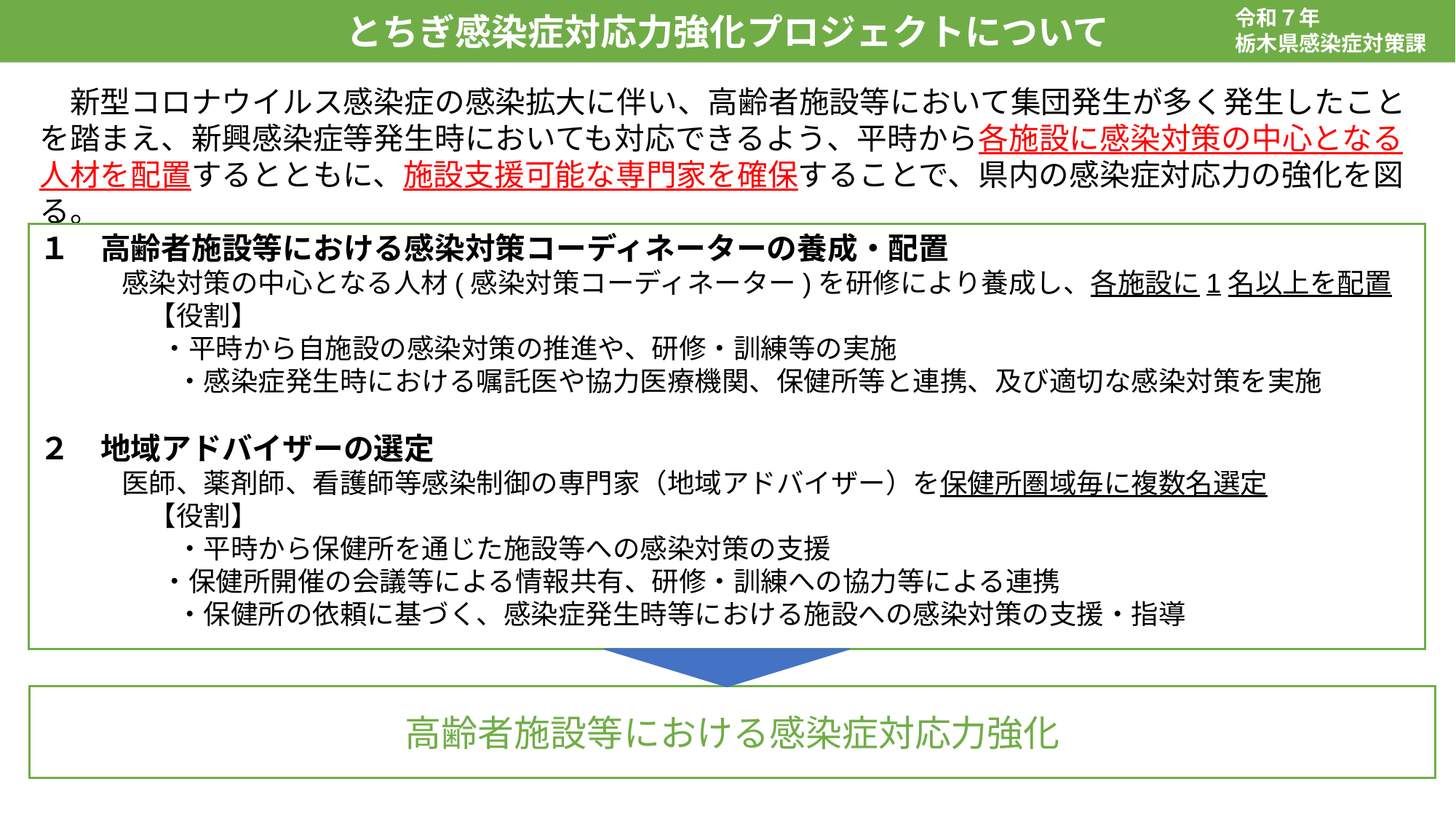

令和７年
栃木県感染症対策課
とちぎ感染症対応力強化プロジェクトについて
　新型コロナウイルス感染症の感染拡大に伴い、高齢者施設等において集団発生が多く発生したことを踏まえ、新興感染症等発生時においても対応できるよう、平時から各施設に感染対策の中心となる人材を配置するとともに、施設支援可能な専門家を確保することで、県内の感染症対応力の強化を図る。
１　高齢者施設等における感染対策コーディネーターの養成・配置
　　　感染対策の中心となる人材(感染対策コーディネーター)を研修により養成し、各施設に1名以上を配置
　　　　【役割】
　  　　　・平時から自施設の感染対策の推進や、研修・訓練等の実施
　　　　　・感染症発生時における嘱託医や協力医療機関、保健所等と連携、及び適切な感染対策を実施

２　地域アドバイザーの選定
　　　医師、薬剤師、看護師等感染制御の専門家（地域アドバイザー）を保健所圏域毎に複数名選定
　　　　【役割】
　　　　　・平時から保健所を通じた施設等への感染対策の支援
　　　　  ・保健所開催の会議等による情報共有、研修・訓練への協力等による連携
　　　　　・保健所の依頼に基づく、感染症発生時等における施設への感染対策の支援・指導

高齢者施設等における感染症対応力強化